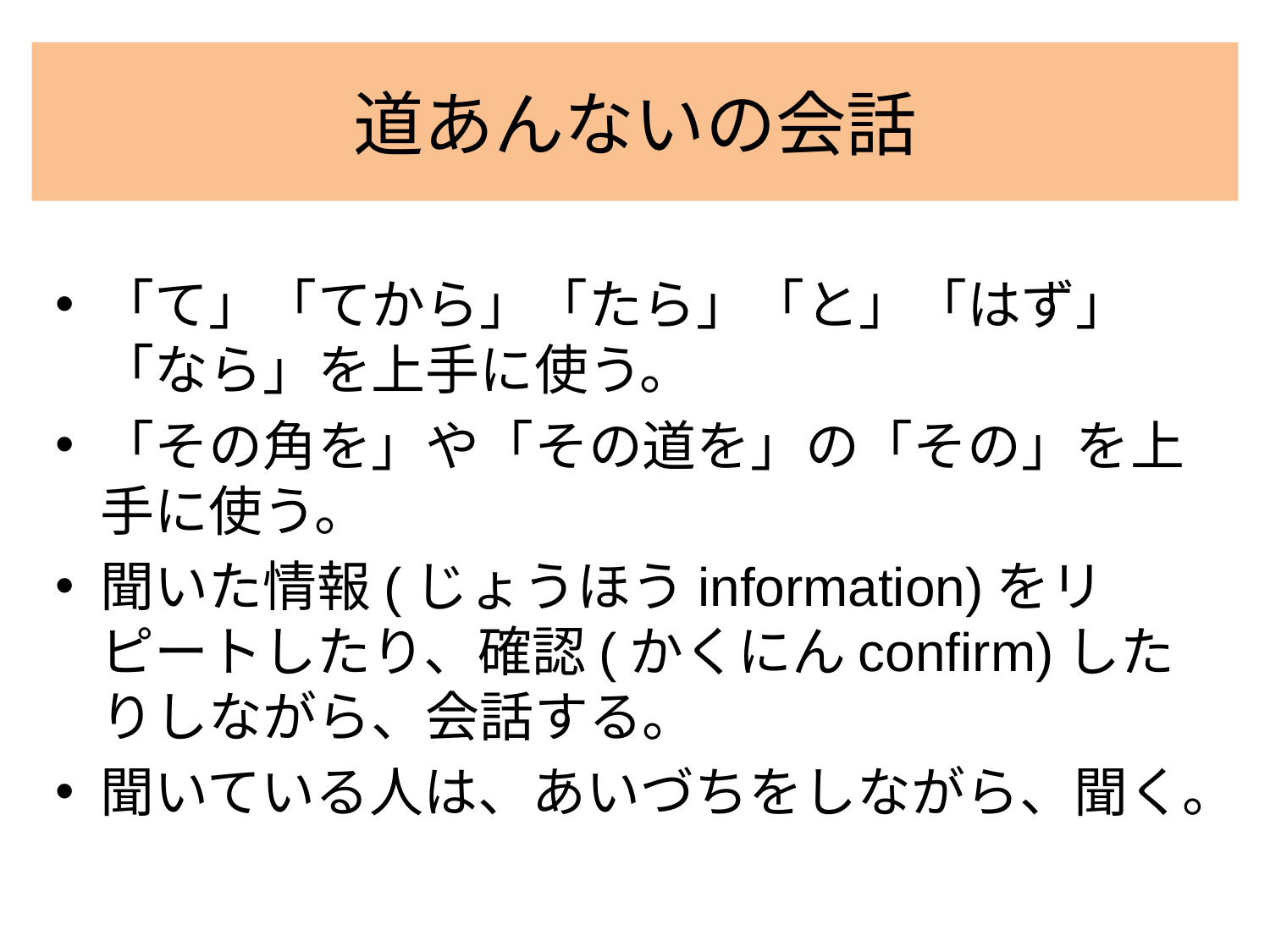

# 道あんないの会話
「て」「てから」「たら」「と」「はず」「なら」を上手に使う。
「その角を」や「その道を」の「その」を上手に使う。
聞いた情報(じょうほうinformation)をリピートしたり、確認(かくにんconfirm)したりしながら、会話する。
聞いている人は、あいづちをしながら、聞く。